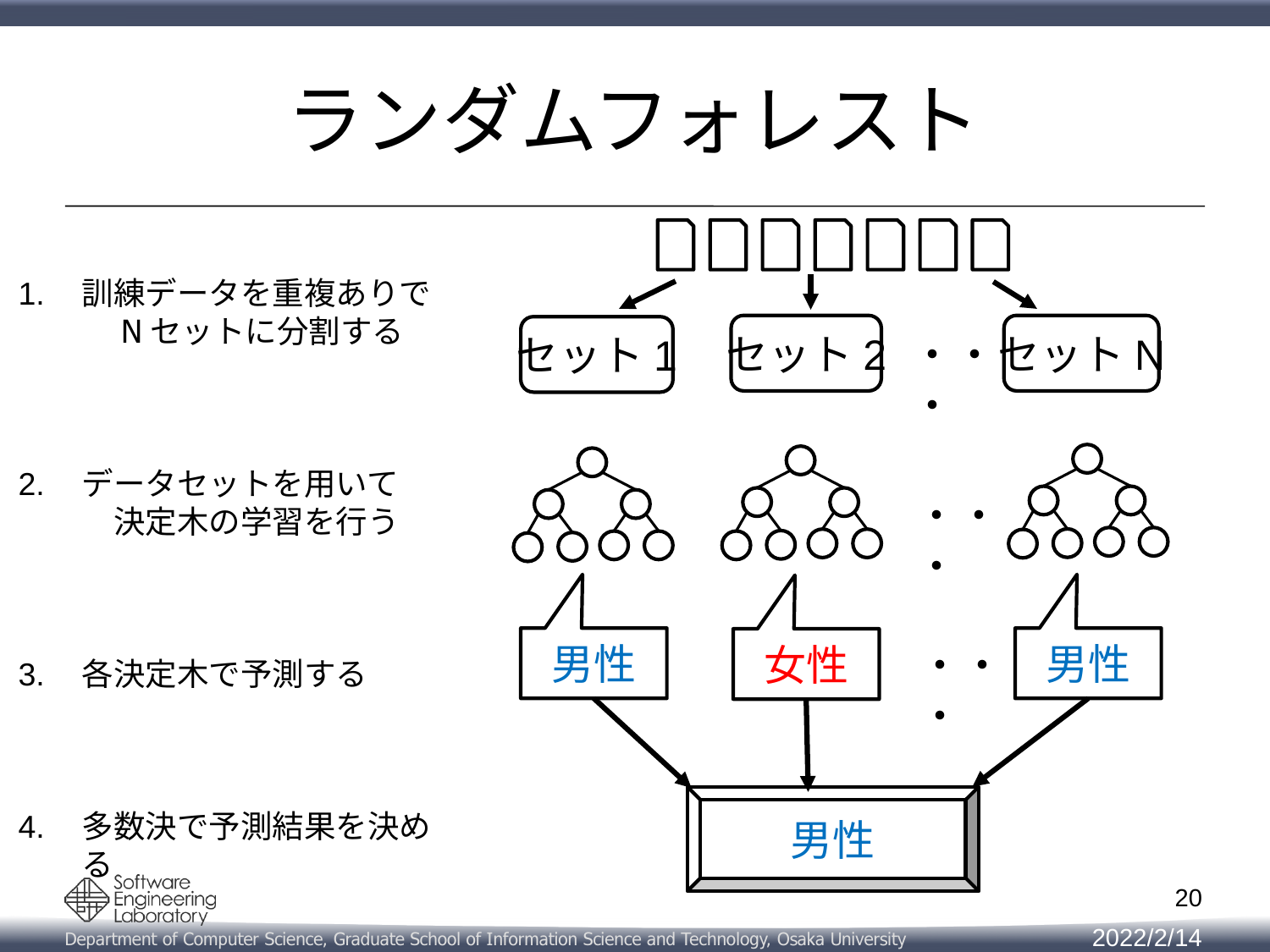

# ランダムフォレスト

訓練データを重複ありで
　　　Nセットに分割する

データセットを用いて
　　　決定木の学習を行う

各決定木で予測する

多数決で予測結果を決める
セット2
セットN
セット1
・・・

・・・
男性
男性
女性
・・・
男性
20
2022/2/14